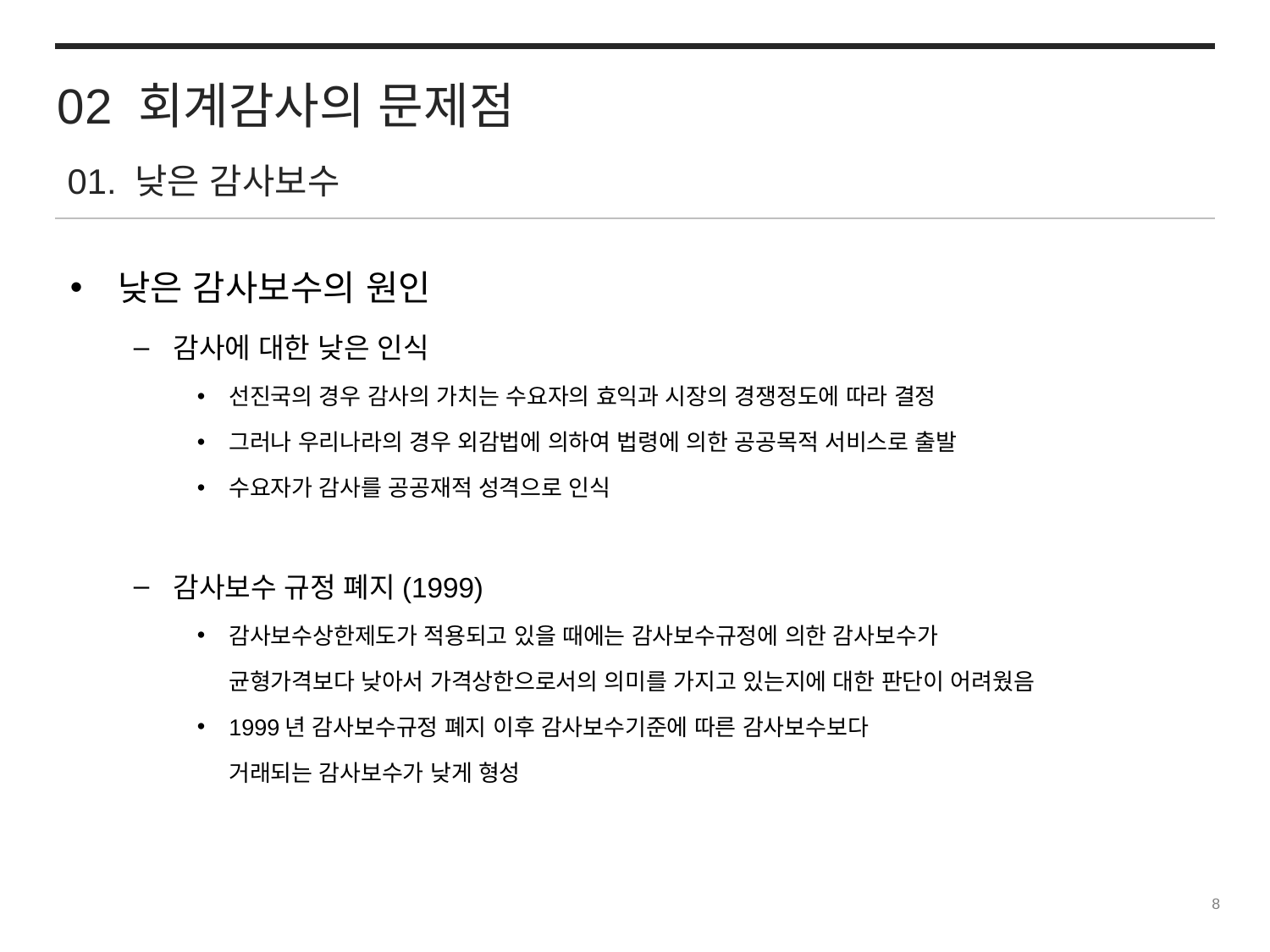

02 회계감사의 문제점
01. 낮은 감사보수
낮은 감사보수의 원인
감사에 대한 낮은 인식
선진국의 경우 감사의 가치는 수요자의 효익과 시장의 경쟁정도에 따라 결정
그러나 우리나라의 경우 외감법에 의하여 법령에 의한 공공목적 서비스로 출발
수요자가 감사를 공공재적 성격으로 인식

감사보수 규정 폐지(1999)
감사보수상한제도가 적용되고 있을 때에는 감사보수규정에 의한 감사보수가
	균형가격보다 낮아서 가격상한으로서의 의미를 가지고 있는지에 대한 판단이 어려웠음
1999년 감사보수규정 폐지 이후 감사보수기준에 따른 감사보수보다
	거래되는 감사보수가 낮게 형성